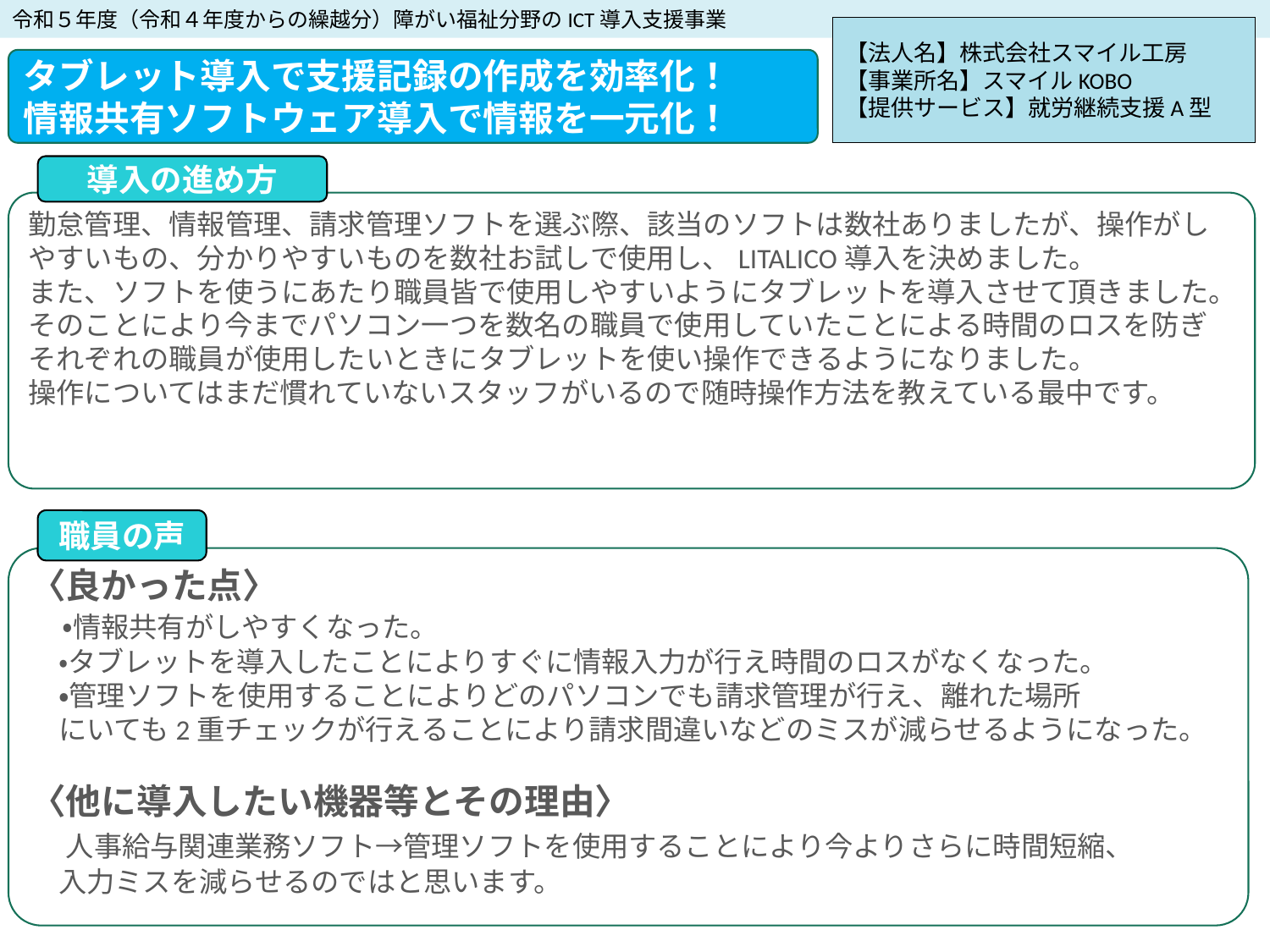

令和５年度（令和４年度からの繰越分）障がい福祉分野のICT導入支援事業
【法人名】株式会社スマイル工房
【事業所名】スマイルKOBO
【提供サービス】就労継続支援A型
タブレット導入で支援記録の作成を効率化！
情報共有ソフトウェア導入で情報を一元化！
導入の進め方
勤怠管理、情報管理、請求管理ソフトを選ぶ際、該当のソフトは数社ありましたが、操作がしやすいもの、分かりやすいものを数社お試しで使用し、LITALICO導入を決めました。
また、ソフトを使うにあたり職員皆で使用しやすいようにタブレットを導入させて頂きました。そのことにより今までパソコン一つを数名の職員で使用していたことによる時間のロスを防ぎそれぞれの職員が使用したいときにタブレットを使い操作できるようになりました。
操作についてはまだ慣れていないスタッフがいるので随時操作方法を教えている最中です。
職員の声
〈良かった点〉
　・情報共有がしやすくなった。
　・タブレットを導入したことによりすぐに情報入力が行え時間のロスがなくなった。
　・管理ソフトを使用することによりどのパソコンでも請求管理が行え、離れた場所
　にいても2重チェックが行えることにより請求間違いなどのミスが減らせるようになった。

〈他に導入したい機器等とその理由〉
　人事給与関連業務ソフト→管理ソフトを使用することにより今よりさらに時間短縮、
　入力ミスを減らせるのではと思います。